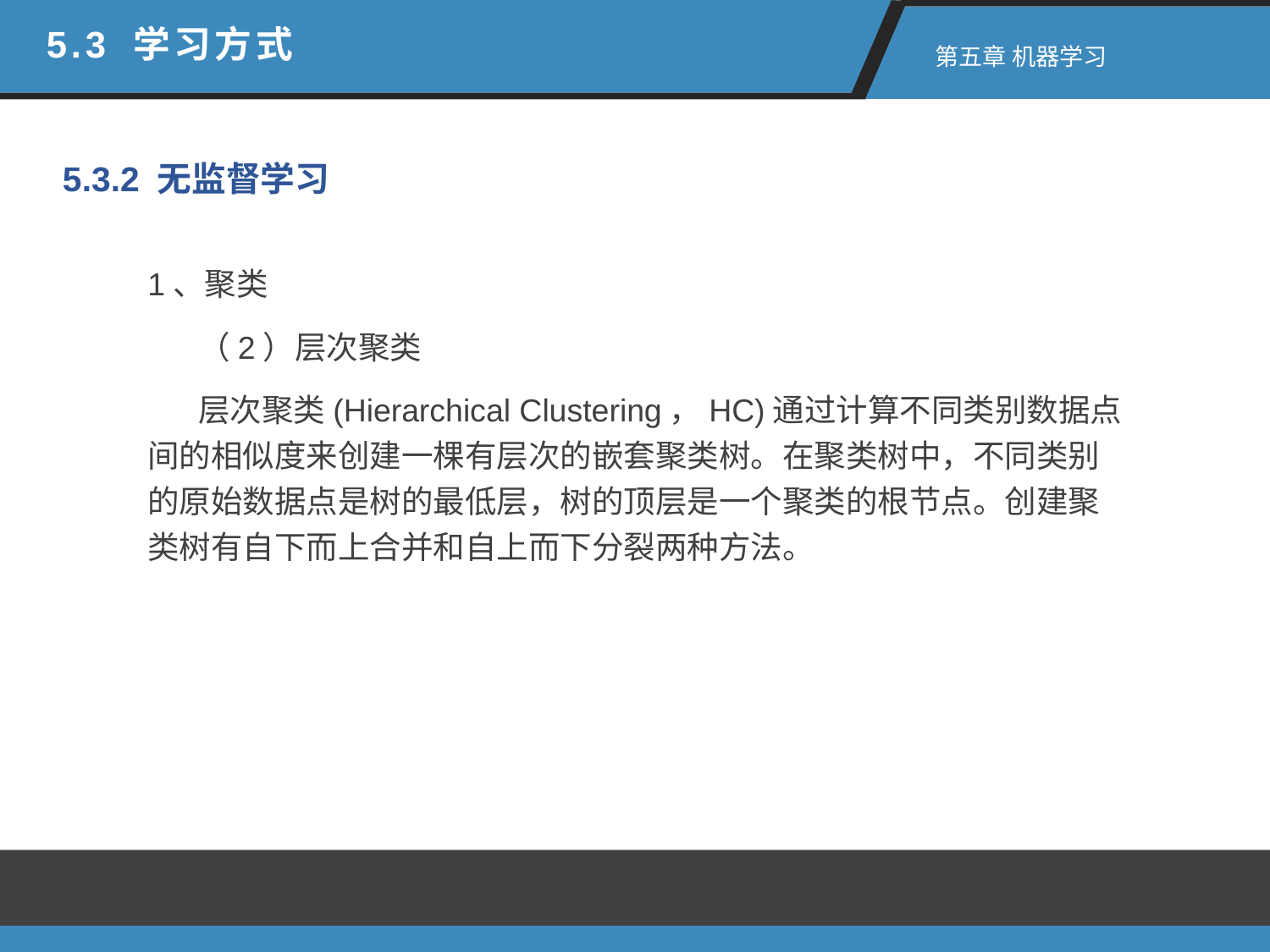

5.3 学习方式
  第五章 机器学习
5.3.2 无监督学习
1、聚类
      （2）层次聚类
      层次聚类(Hierarchical Clustering，HC)通过计算不同类别数据点间的相似度来创建一棵有层次的嵌套聚类树。在聚类树中，不同类别的原始数据点是树的最低层，树的顶层是一个聚类的根节点。创建聚类树有自下而上合并和自上而下分裂两种方法。